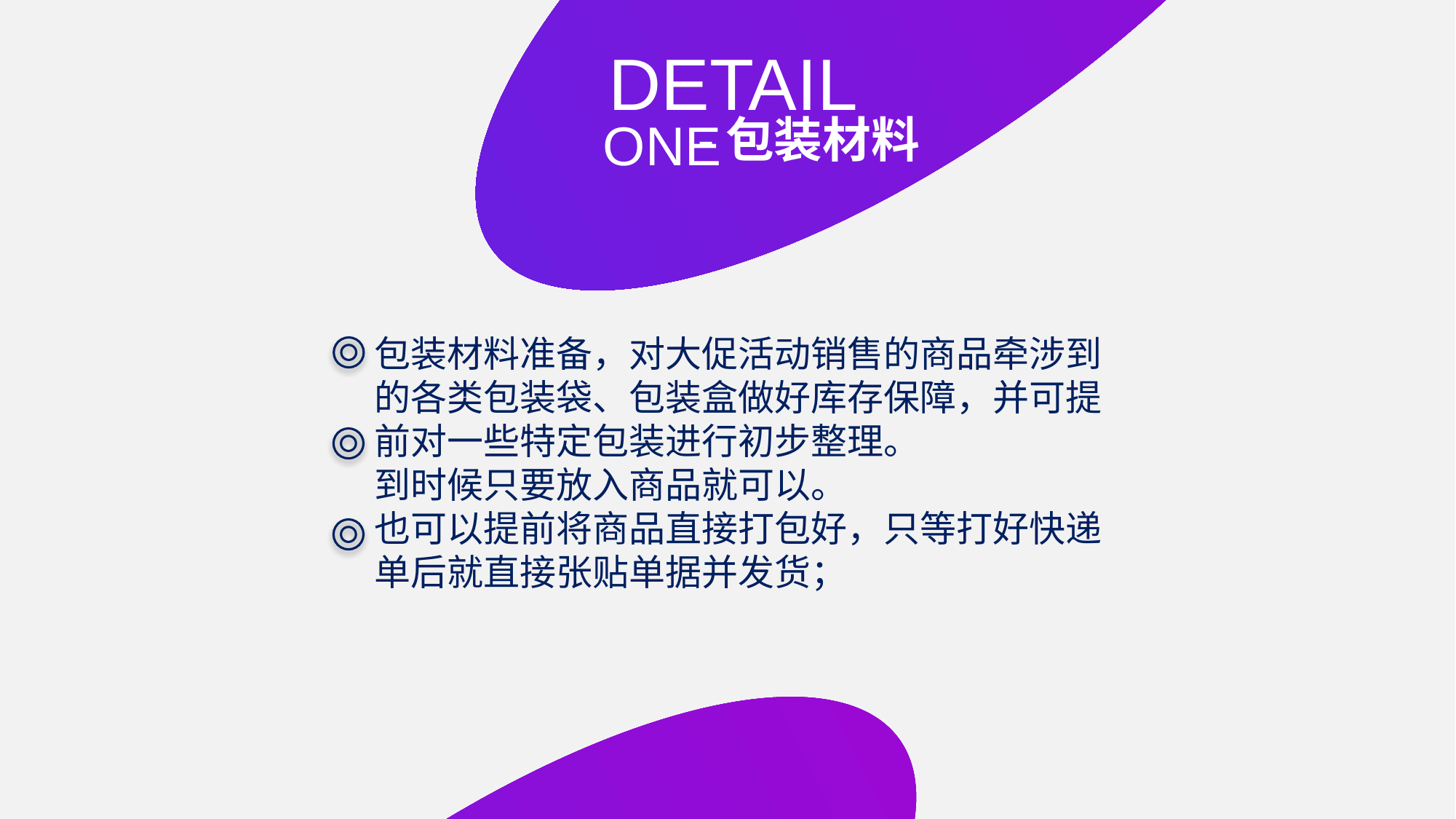

DETAIL
-包装材料
ONE
包装材料准备，对大促活动销售的商品牵涉到的各类包装袋、包装盒做好库存保障，并可提前对一些特定包装进行初步整理。
到时候只要放入商品就可以。
也可以提前将商品直接打包好，只等打好快递单后就直接张贴单据并发货；